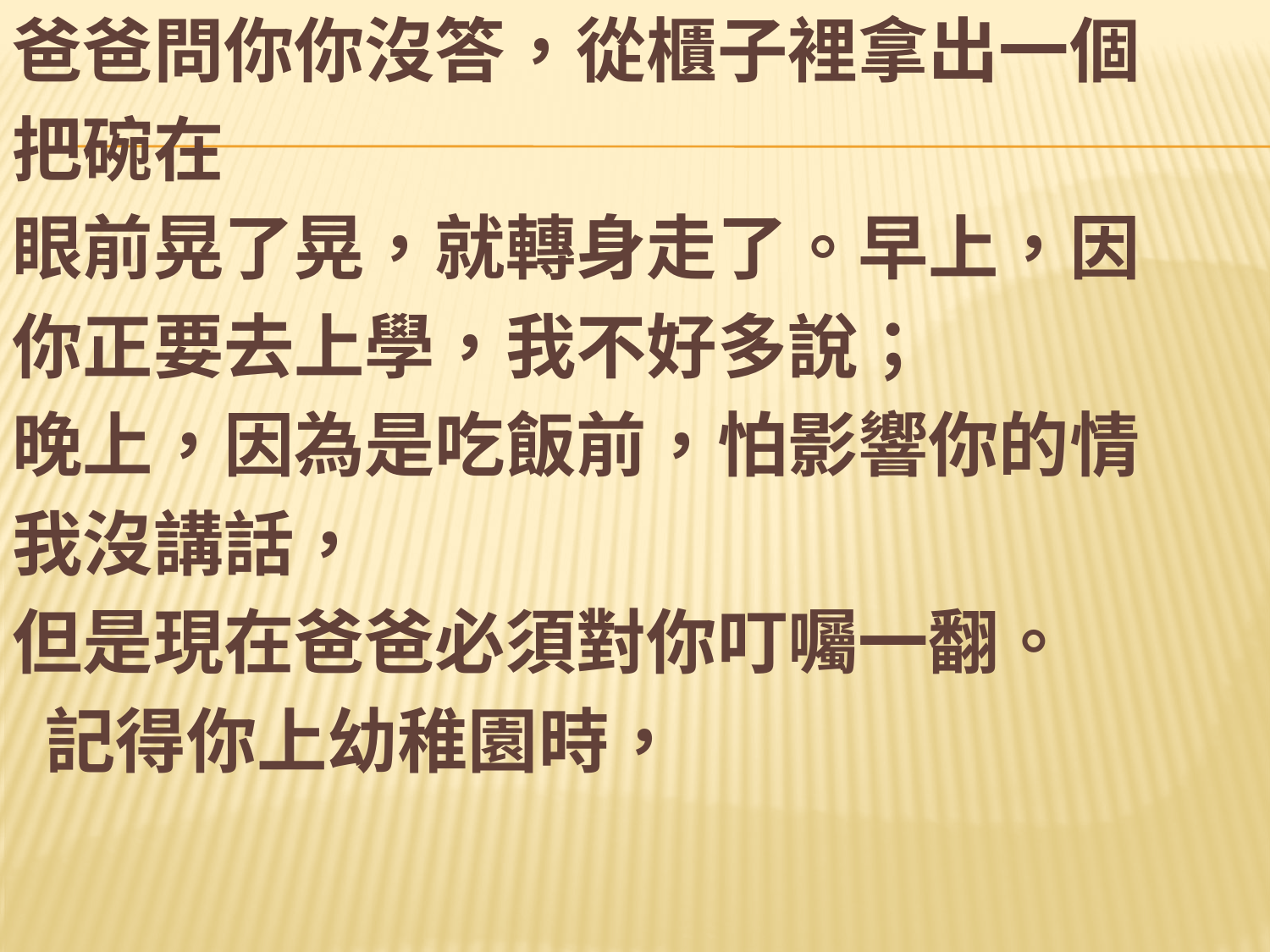

爸爸問你你沒答，從櫃子裡拿出一個
把碗在
眼前晃了晃，就轉身走了。早上，因
你正要去上學，我不好多說；
晚上，因為是吃飯前，怕影響你的情
我沒講話，
但是現在爸爸必須對你叮囑一翻。
 記得你上幼稚園時，